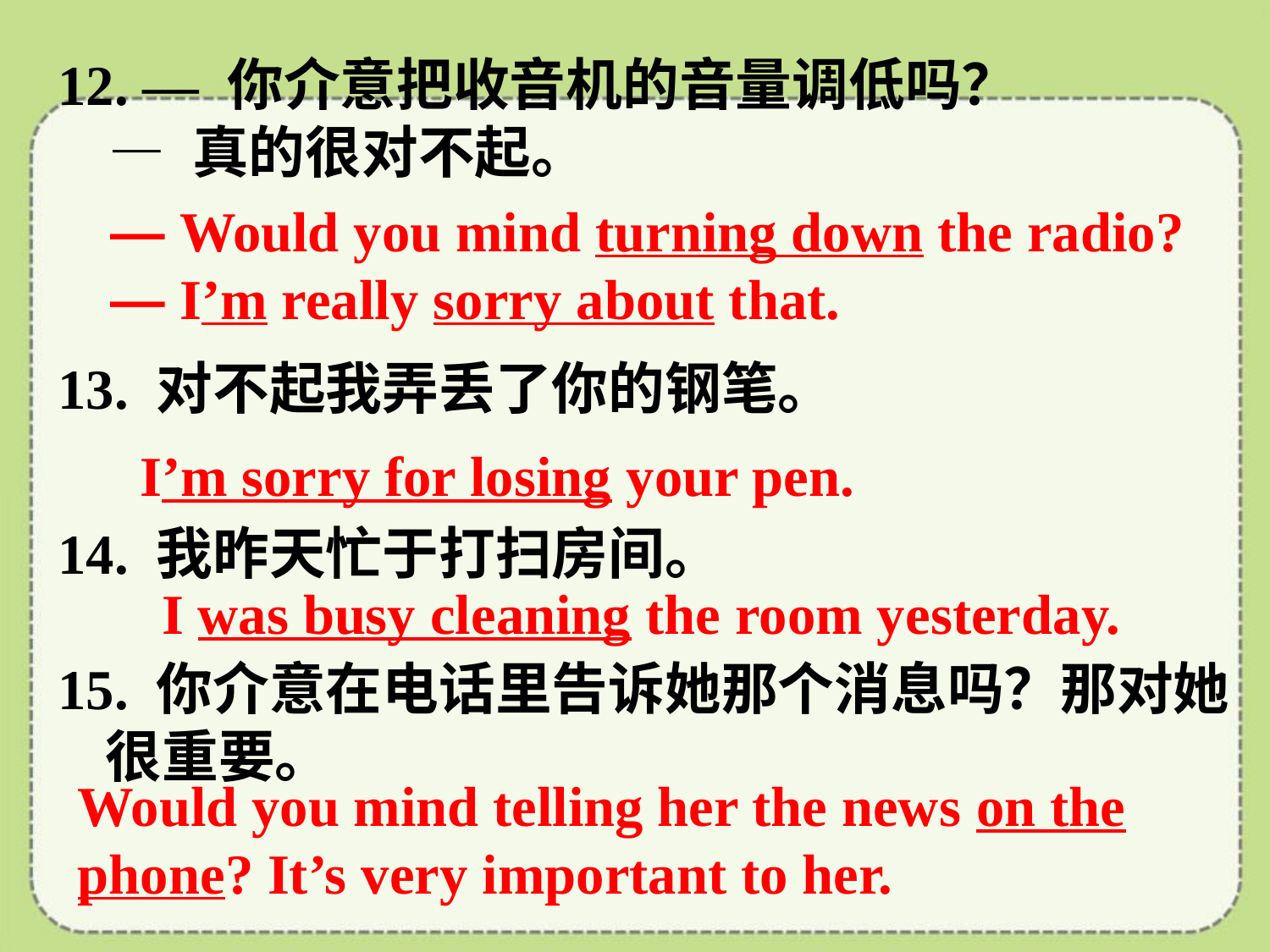

12. — 你介意把收音机的音量调低吗？
    — 真的很对不起。

13. 对不起我弄丢了你的钢笔。

14. 我昨天忙于打扫房间。

15. 你介意在电话里告诉她那个消息吗？那对她很重要。
— Would you mind turning down the radio?
— I’m really sorry about that.
I’m sorry for losing your pen.
I was busy cleaning the room yesterday.
Would you mind telling her the news on the phone? It’s very important to her.